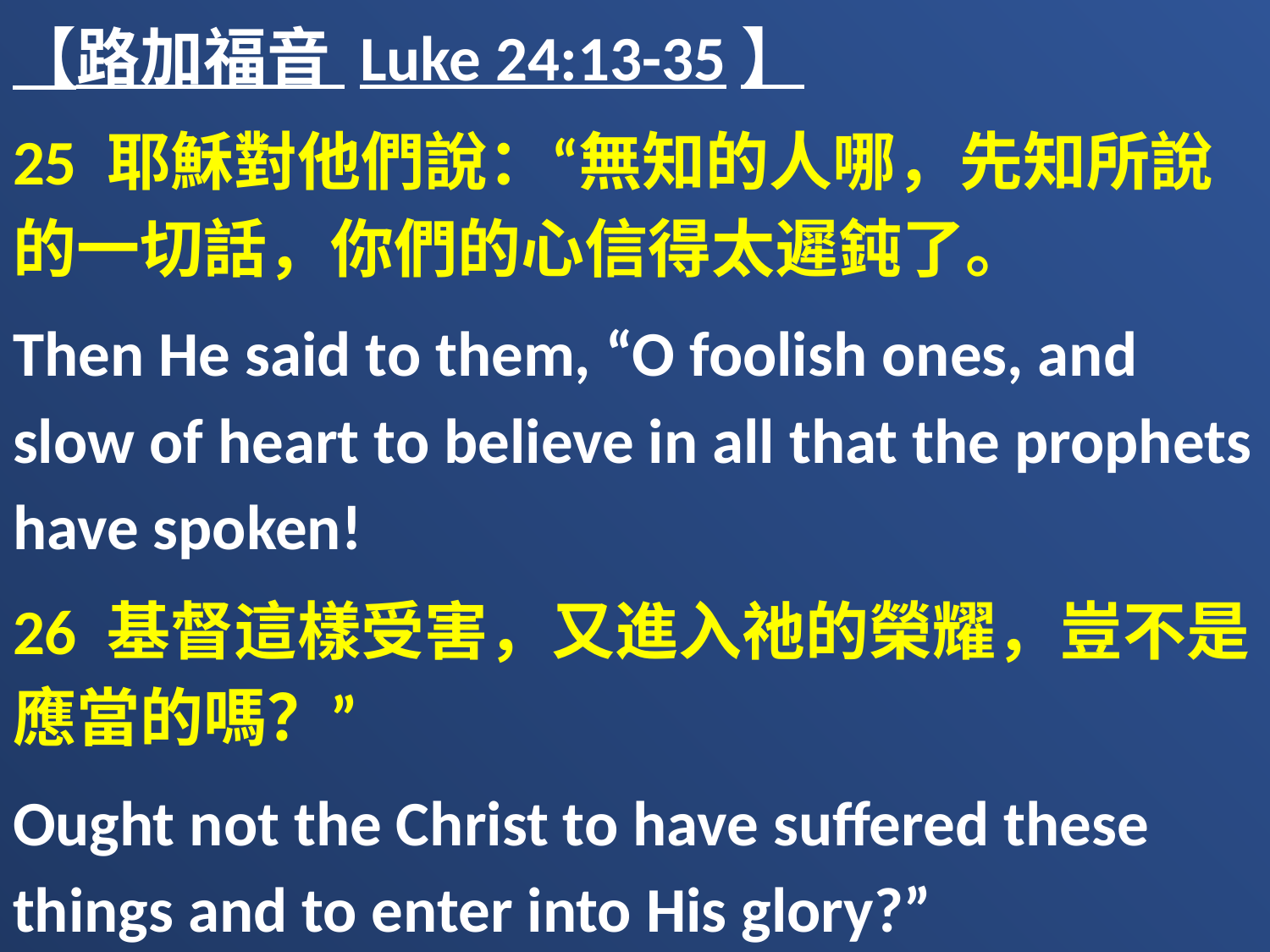

【路加福音 Luke 24:13-35】
25 耶穌對他們說：“無知的人哪，先知所說的一切話，你們的心信得太遲鈍了。
Then He said to them, “O foolish ones, and slow of heart to believe in all that the prophets have spoken!
26 基督這樣受害，又進入祂的榮耀，豈不是應當的嗎？”
Ought not the Christ to have suffered these things and to enter into His glory?”